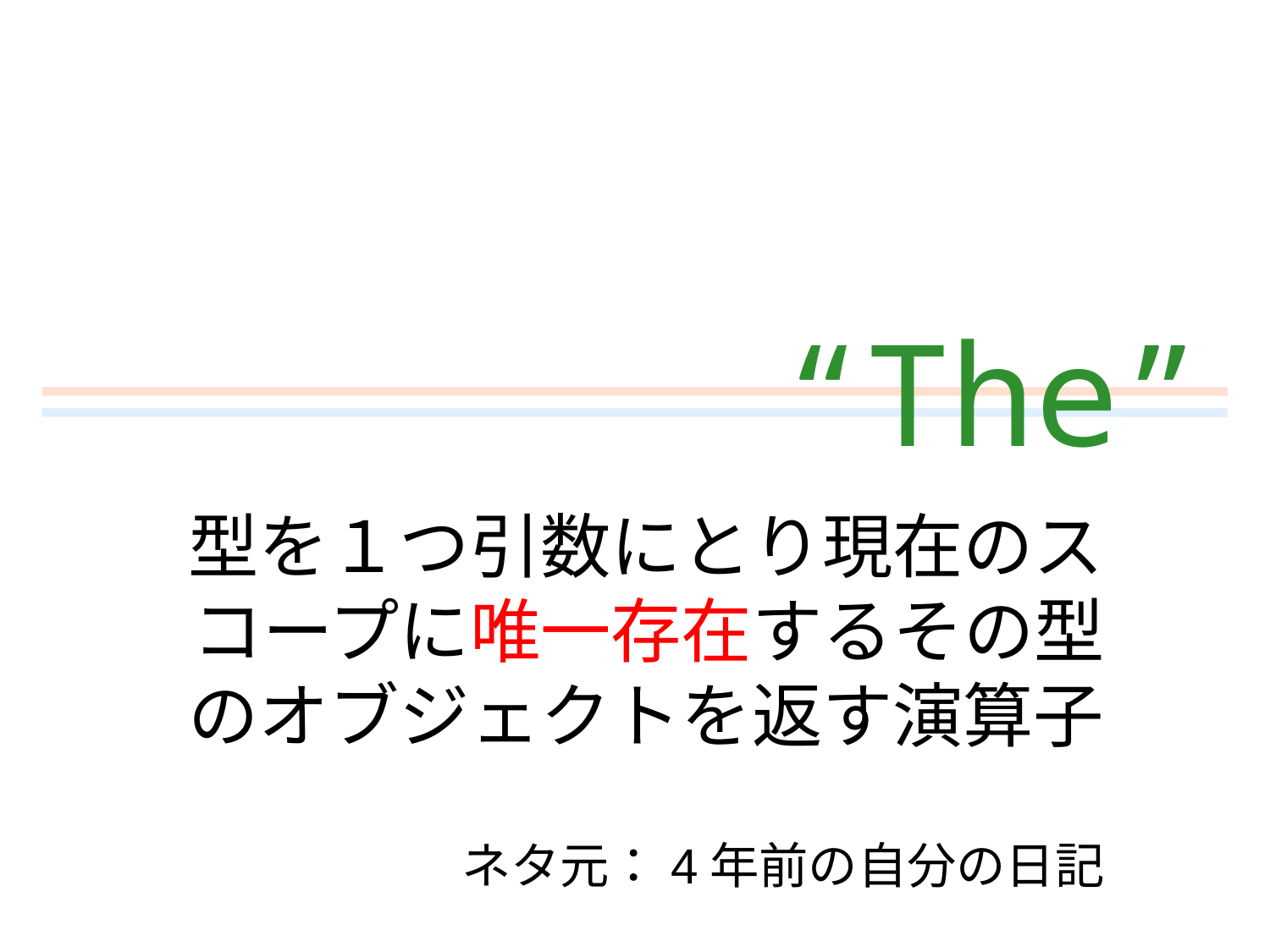

# “The”
型を１つ引数にとり現在のスコープに唯一存在するその型のオブジェクトを返す演算子

ネタ元：4年前の自分の日記